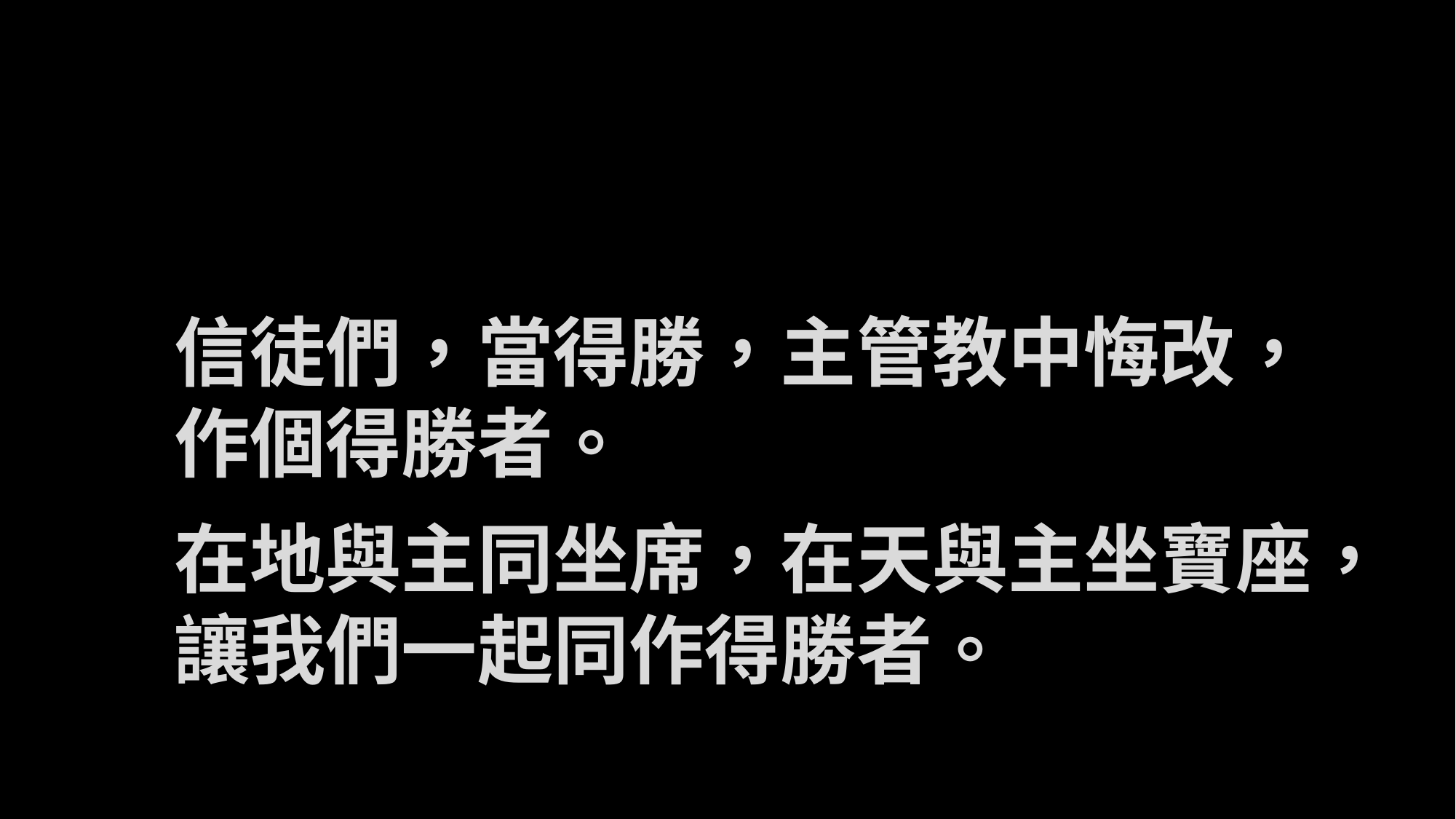

信徒們，當得勝，主管教中悔改，作個得勝者。
在地與主同坐席，在天與主坐寶座，讓我們一起同作得勝者。